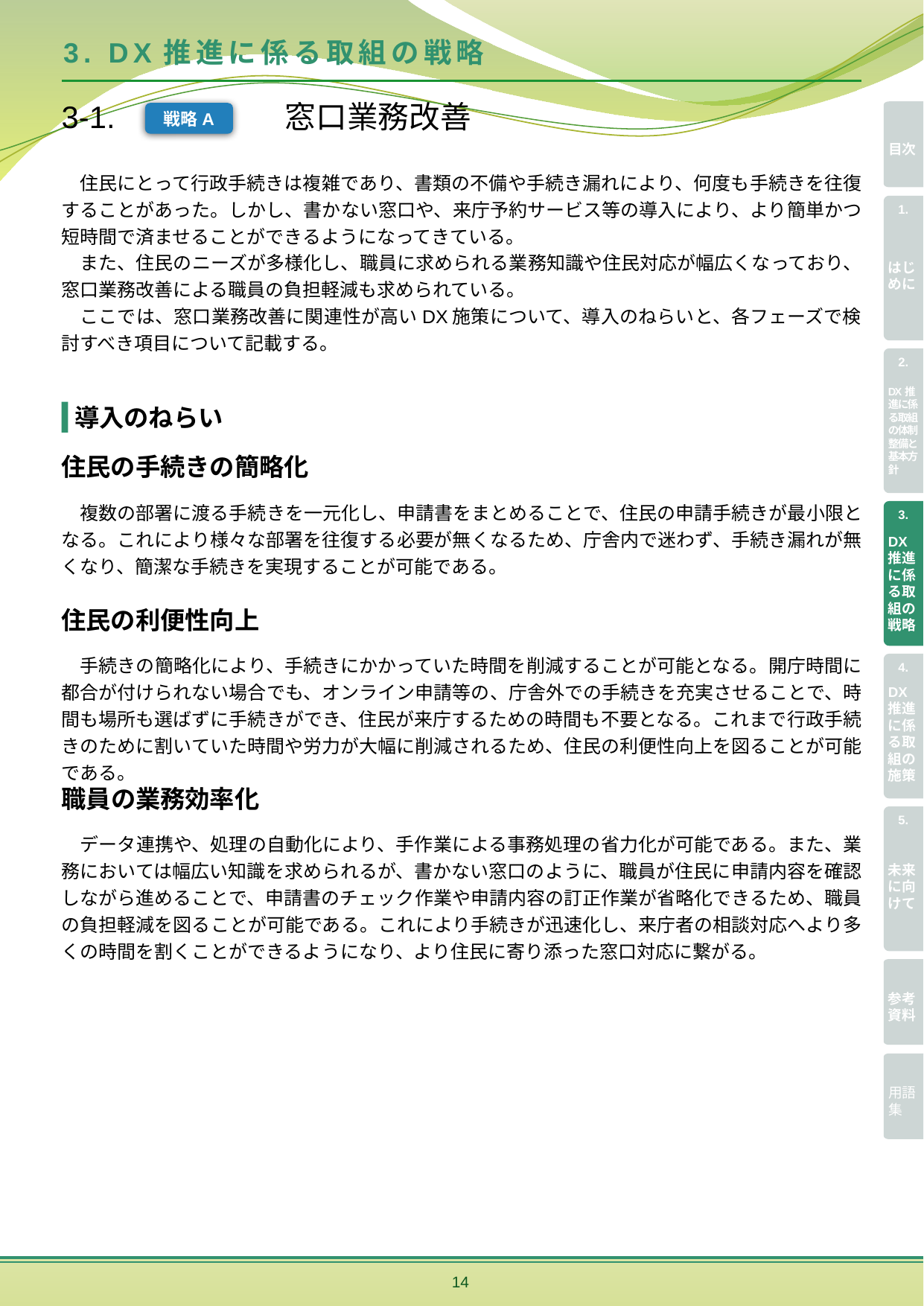

# 3. DX推進に係る取組の戦略
3-1.　　　　　 窓口業務改善
戦略A
　住民にとって行政手続きは複雑であり、書類の不備や手続き漏れにより、何度も手続きを往復することがあった。しかし、書かない窓口や、来庁予約サービス等の導入により、より簡単かつ短時間で済ませることができるようになってきている。
　また、住民のニーズが多様化し、職員に求められる業務知識や住民対応が幅広くなっており、窓口業務改善による職員の負担軽減も求められている。
　ここでは、窓口業務改善に関連性が高いDX施策について、導入のねらいと、各フェーズで検討すべき項目について記載する。

導入のねらい
住民の手続きの簡略化
　複数の部署に渡る手続きを一元化し、申請書をまとめることで、住民の申請手続きが最小限となる。これにより様々な部署を往復する必要が無くなるため、庁舎内で迷わず、手続き漏れが無くなり、簡潔な手続きを実現することが可能である。
住民の利便性向上
　手続きの簡略化により、手続きにかかっていた時間を削減することが可能となる。開庁時間に都合が付けられない場合でも、オンライン申請等の、庁舎外での手続きを充実させることで、時間も場所も選ばずに手続きができ、住民が来庁するための時間も不要となる。これまで行政手続きのために割いていた時間や労力が大幅に削減されるため、住民の利便性向上を図ることが可能である。
職員の業務効率化
　データ連携や、処理の自動化により、手作業による事務処理の省力化が可能である。また、業務においては幅広い知識を求められるが、書かない窓口のように、職員が住民に申請内容を確認しながら進めることで、申請書のチェック作業や申請内容の訂正作業が省略化できるため、職員の負担軽減を図ることが可能である。これにより手続きが迅速化し、来庁者の相談対応へより多くの時間を割くことができるようになり、より住民に寄り添った窓口対応に繋がる。
14